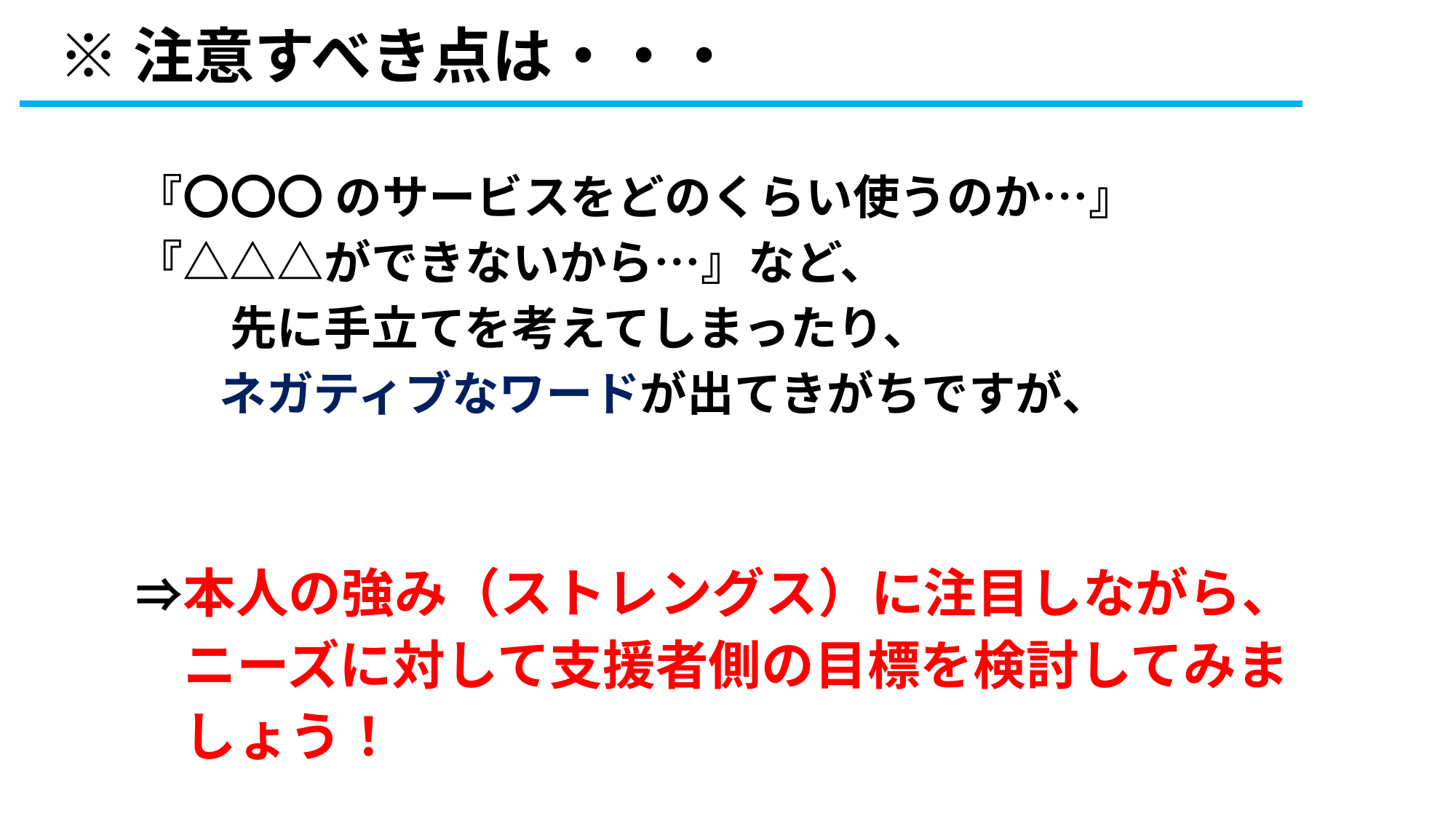

※注意すべき点は・・・
　 『〇〇〇 のサービスをどのくらい使うのか…』
　 『△△△ができないから…』など、
　　 　先に手立てを考えてしまったり、
　　　ネガティブなワードが出てきがちですが、

　 ⇒本人の強み（ストレングス）に注目しながら、
　　ニーズに対して支援者側の目標を検討してみま
　　しょう！